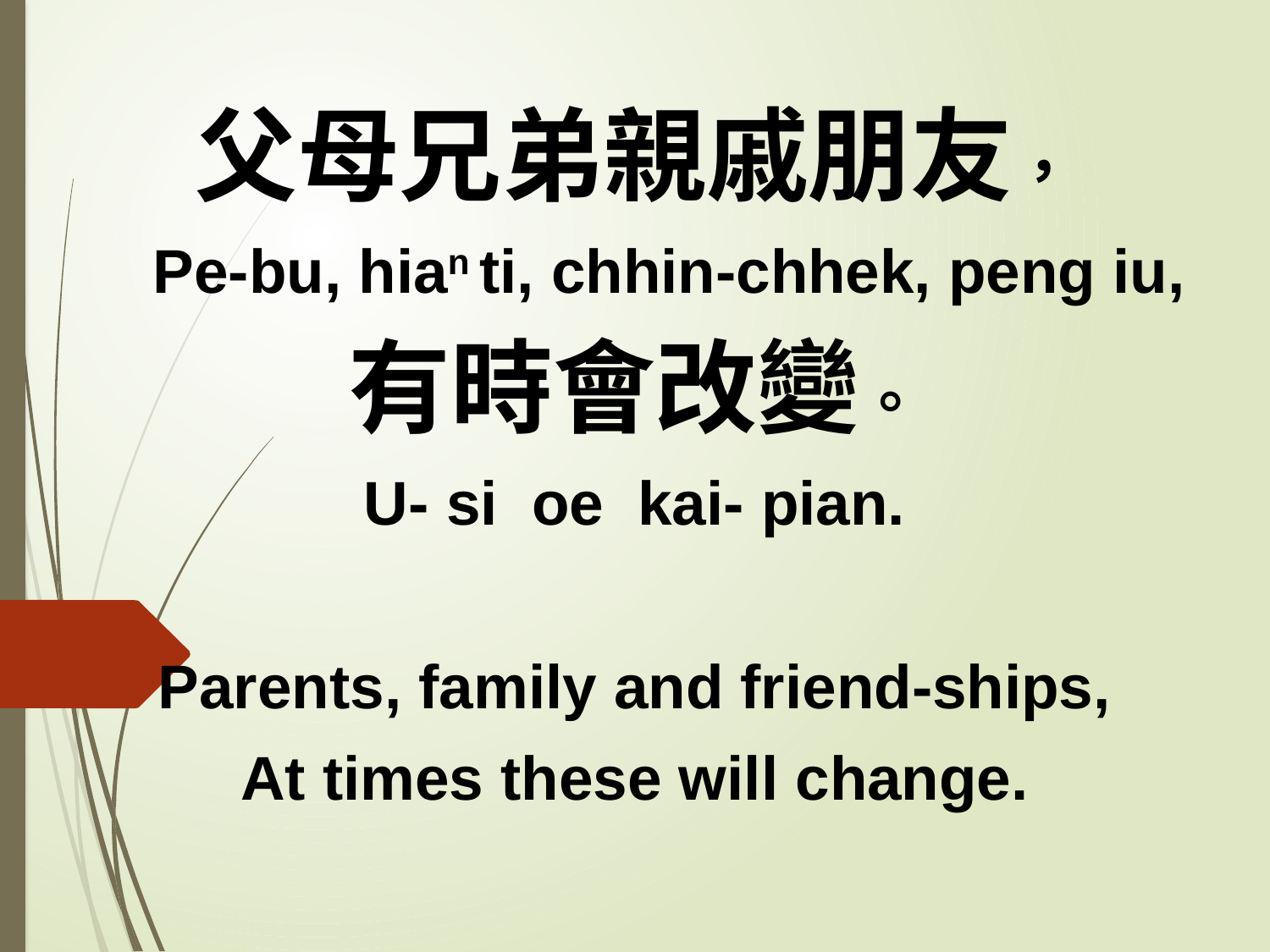

父母兄弟親戚朋友，
    Pe-bu, hian ti, chhin-chhek, peng iu,
有時會改變。
U- si  oe  kai- pian.

Parents, family and friend-ships,
At times these will change.